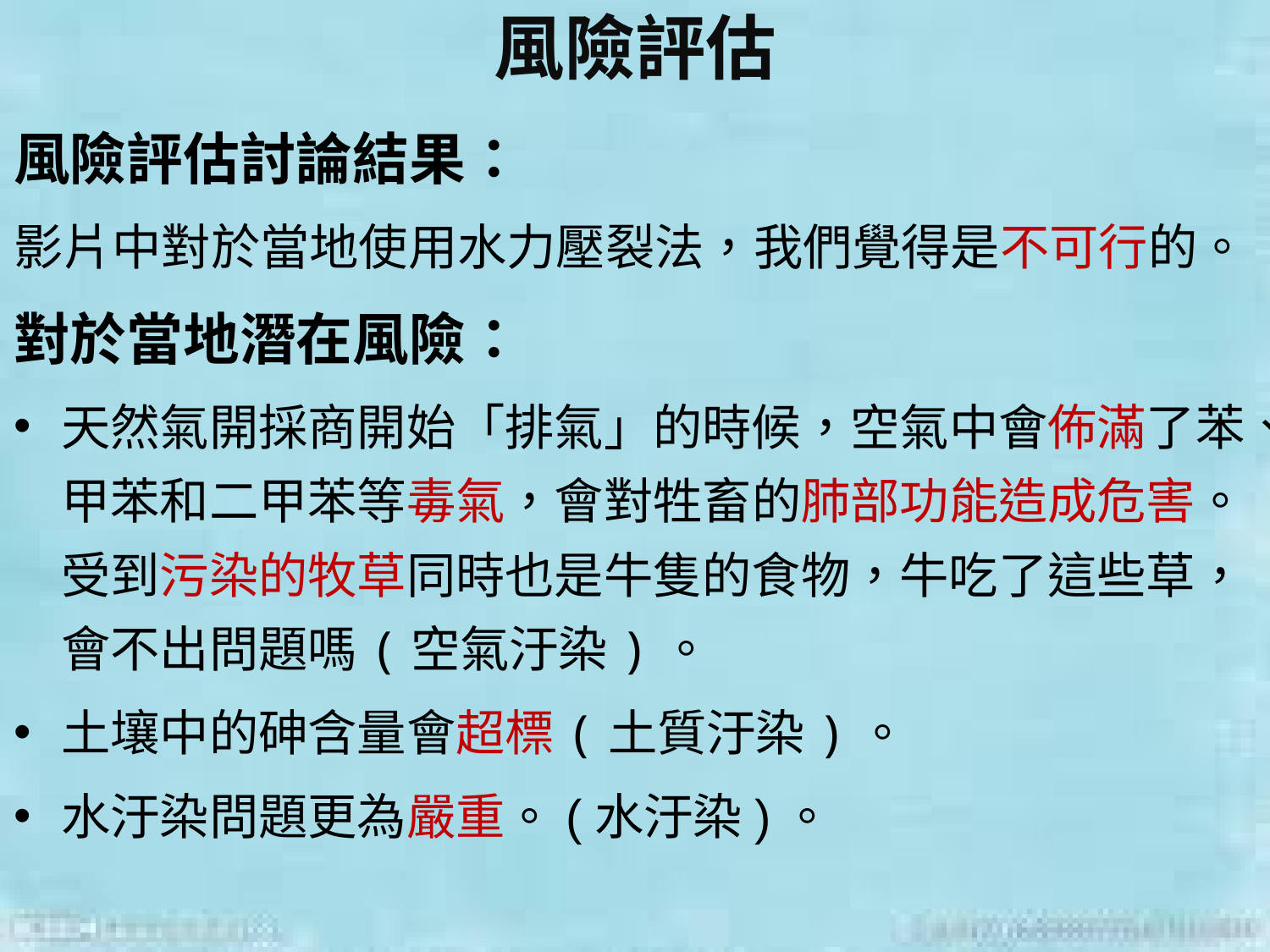

風險評估
風險評估討論結果：
影片中對於當地使用水力壓裂法，我們覺得是不可行的。
對於當地潛在風險：
天然氣開採商開始「排氣」的時候，空氣中會佈滿了苯、甲苯和二甲苯等毒氣，會對牲畜的肺部功能造成危害。受到污染的牧草同時也是牛隻的食物，牛吃了這些草，會不出問題嗎(空氣汙染)。
土壤中的砷含量會超標(土質汙染)。
水汙染問題更為嚴重。(水汙染)。